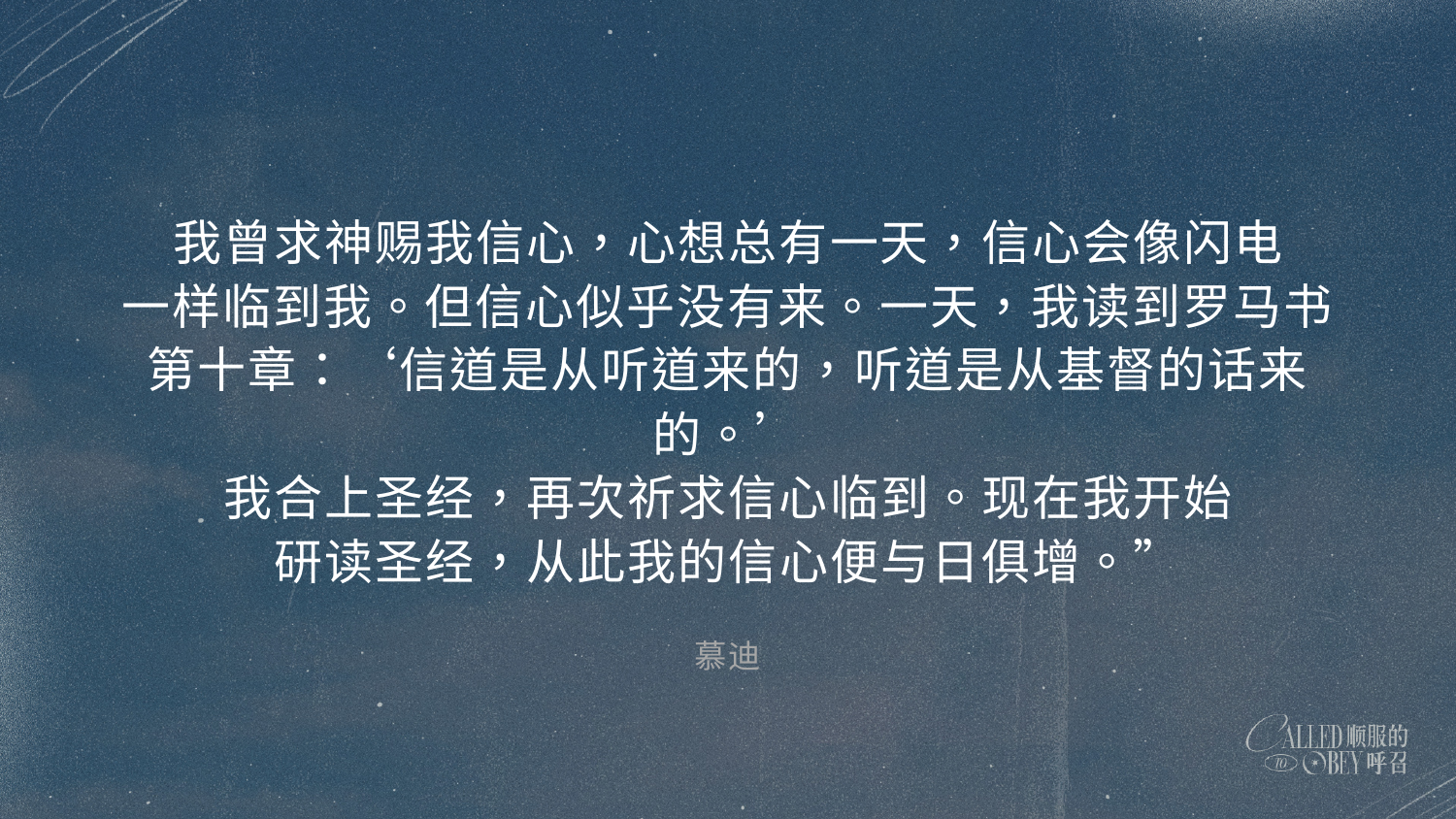

我曾求神赐我信心，心想总有一天，信心会像闪电
一样临到我。但信心似乎没有来。一天，我读到罗马书第十章：‘信道是从听道来的，听道是从基督的话来的。’
我合上圣经，再次祈求信心临到。现在我开始
研读圣经，从此我的信心便与日俱增。”

慕迪